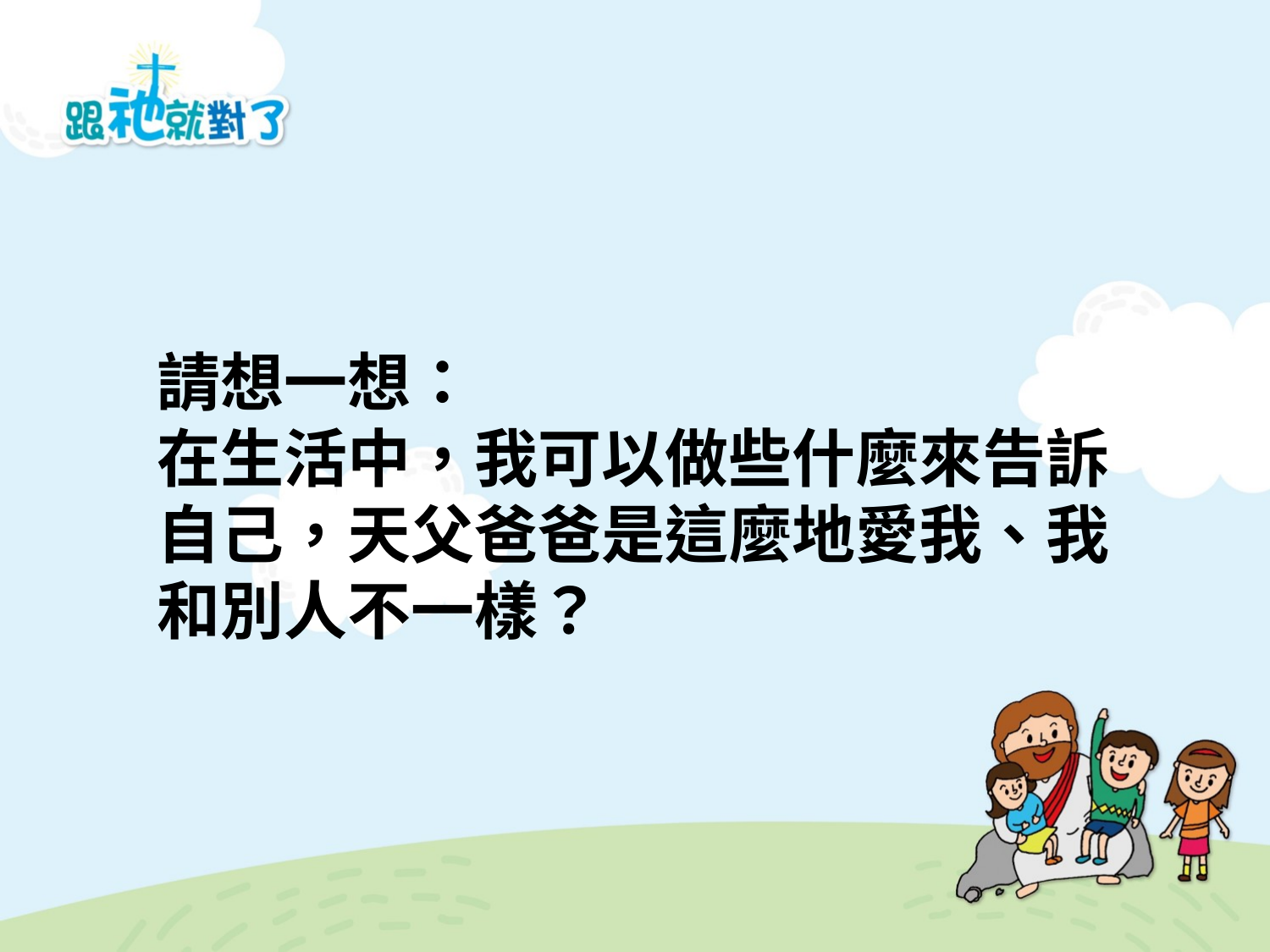

請想一想：
在生活中，我可以做些什麼來告訴自己，天父爸爸是這麼地愛我、我和別人不一樣？